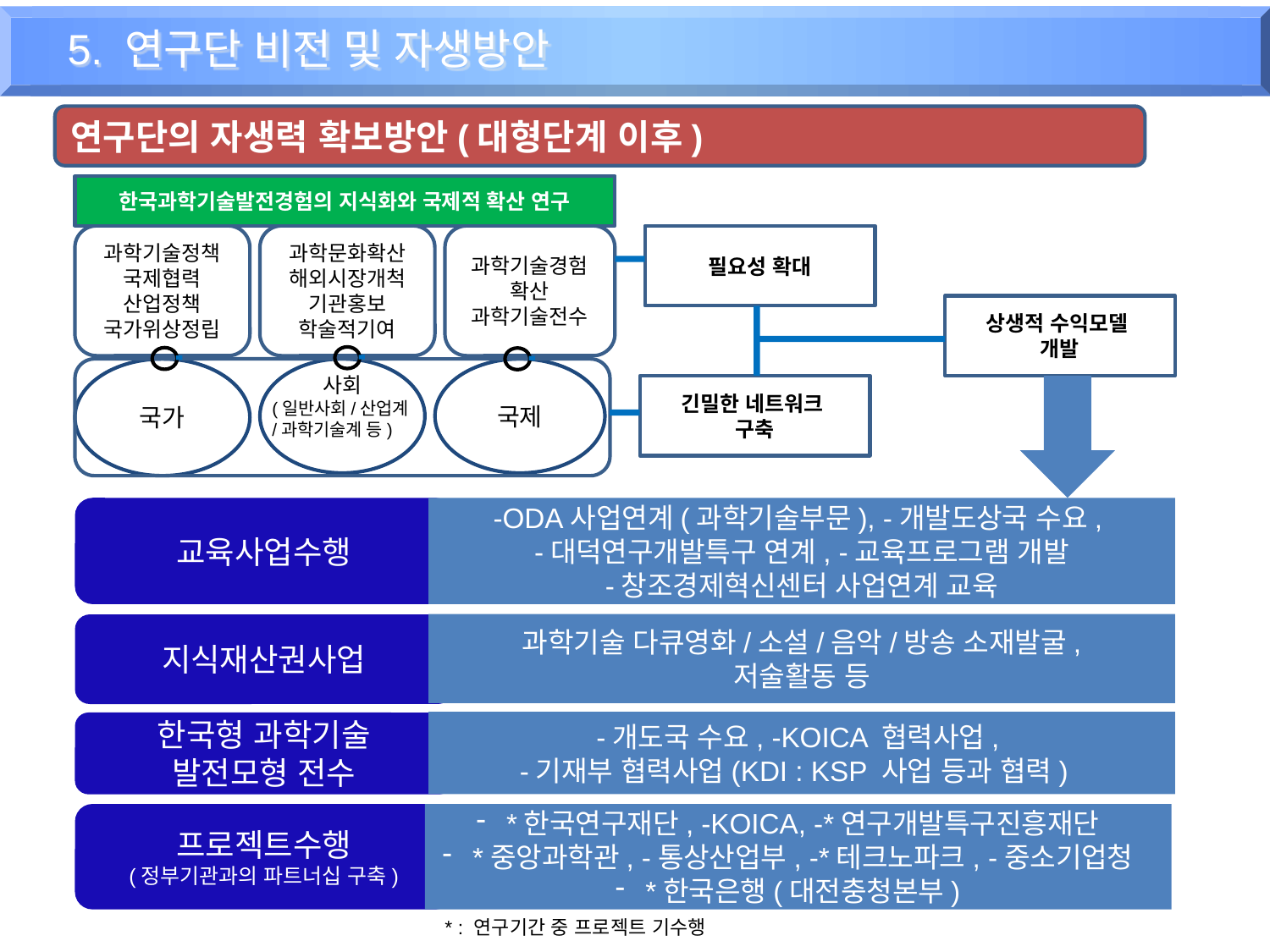

5. 연구단 비전 및 자생방안
연구단의 자생력 확보방안(대형단계 이후)
한국과학기술발전경험의 지식화와 국제적 확산 연구
과학기술정책
국제협력
산업정책
국가위상정립
과학문화확산
해외시장개척
기관홍보
학술적기여
과학기술경험확산
과학기술전수
필요성 확대
상생적 수익모델
개발

긴밀한 네트워크
구축

국제

국가
사회
(일반사회/산업계/과학기술계 등)

교육사업수행
-ODA사업연계(과학기술부문), -개발도상국 수요,
-대덕연구개발특구 연계, -교육프로그램 개발
-창조경제혁신센터 사업연계 교육
과학기술 다큐영화/소설/음악/방송 소재발굴,
저술활동 등
지식재산권사업
-개도국 수요, -KOICA 협력사업,
-기재부 협력사업(KDI : KSP 사업 등과 협력)
한국형 과학기술
발전모형 전수
프로젝트수행
(정부기관과의 파트너십 구축)
*한국연구재단, -KOICA, -*연구개발특구진흥재단
*중앙과학관, -통상산업부, -*테크노파크, -중소기업청
*한국은행(대전충청본부)
* : 연구기간 중 프로젝트 기수행